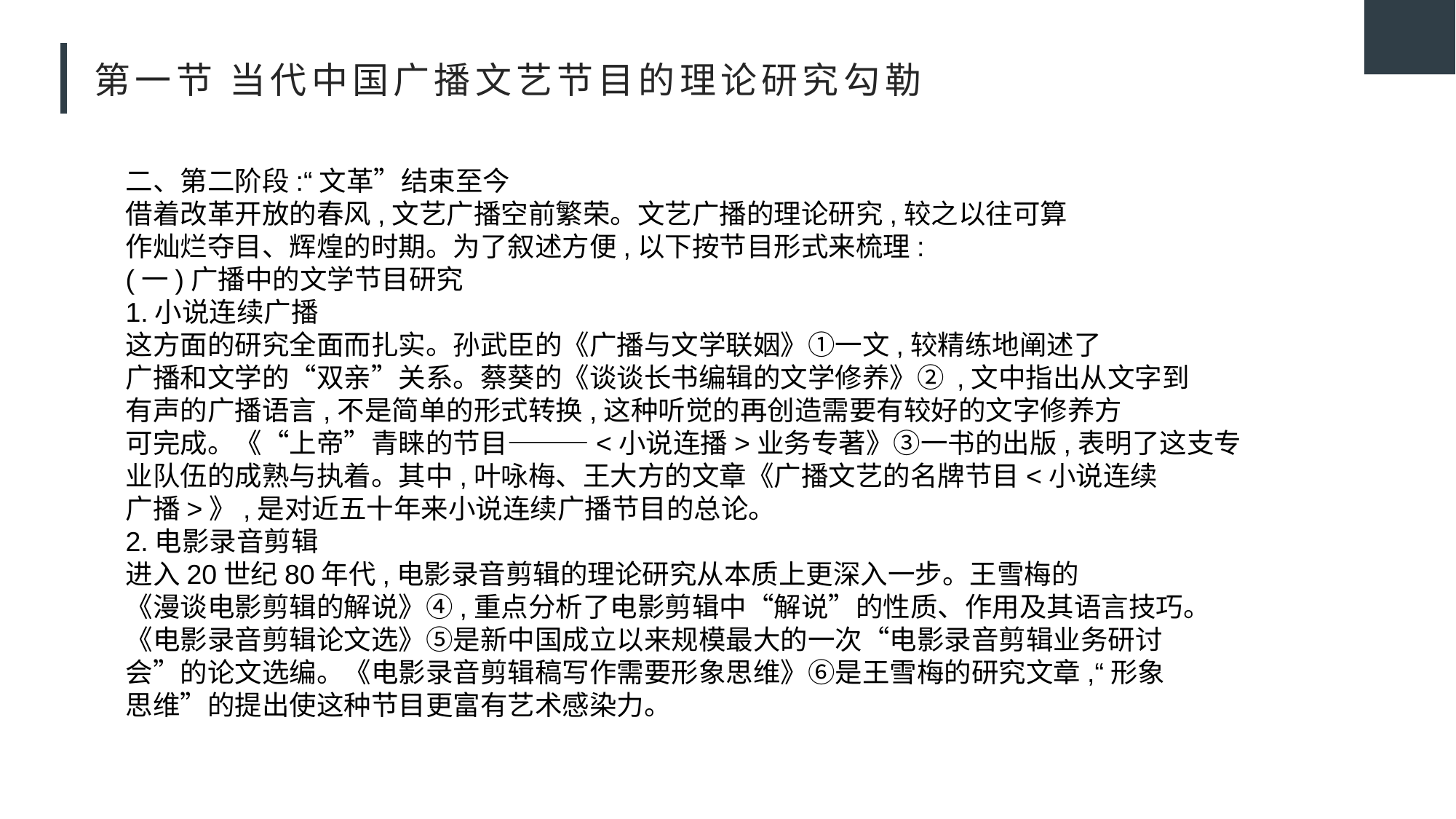

# 第一节 当代中国广播文艺节目的理论研究勾勒
二、第二阶段:“文革”结束至今
借着改革开放的春风,文艺广播空前繁荣。文艺广播的理论研究,较之以往可算
作灿烂夺目、辉煌的时期。为了叙述方便,以下按节目形式来梳理:
(一)广播中的文学节目研究
1.小说连续广播
这方面的研究全面而扎实。孙武臣的《广播与文学联姻》①一文,较精练地阐述了
广播和文学的“双亲”关系。蔡葵的《谈谈长书编辑的文学修养》② ,文中指出从文字到
有声的广播语言,不是简单的形式转换,这种听觉的再创造需要有较好的文字修养方
可完成。《“上帝”青睐的节目———<小说连播>业务专著》③一书的出版,表明了这支专
业队伍的成熟与执着。其中,叶咏梅、王大方的文章《广播文艺的名牌节目<小说连续
广播>》,是对近五十年来小说连续广播节目的总论。
2.电影录音剪辑
进入20世纪80年代,电影录音剪辑的理论研究从本质上更深入一步。王雪梅的
《漫谈电影剪辑的解说》④,重点分析了电影剪辑中“解说”的性质、作用及其语言技巧。
《电影录音剪辑论文选》⑤是新中国成立以来规模最大的一次“电影录音剪辑业务研讨
会”的论文选编。《电影录音剪辑稿写作需要形象思维》⑥是王雪梅的研究文章,“形象
思维”的提出使这种节目更富有艺术感染力。